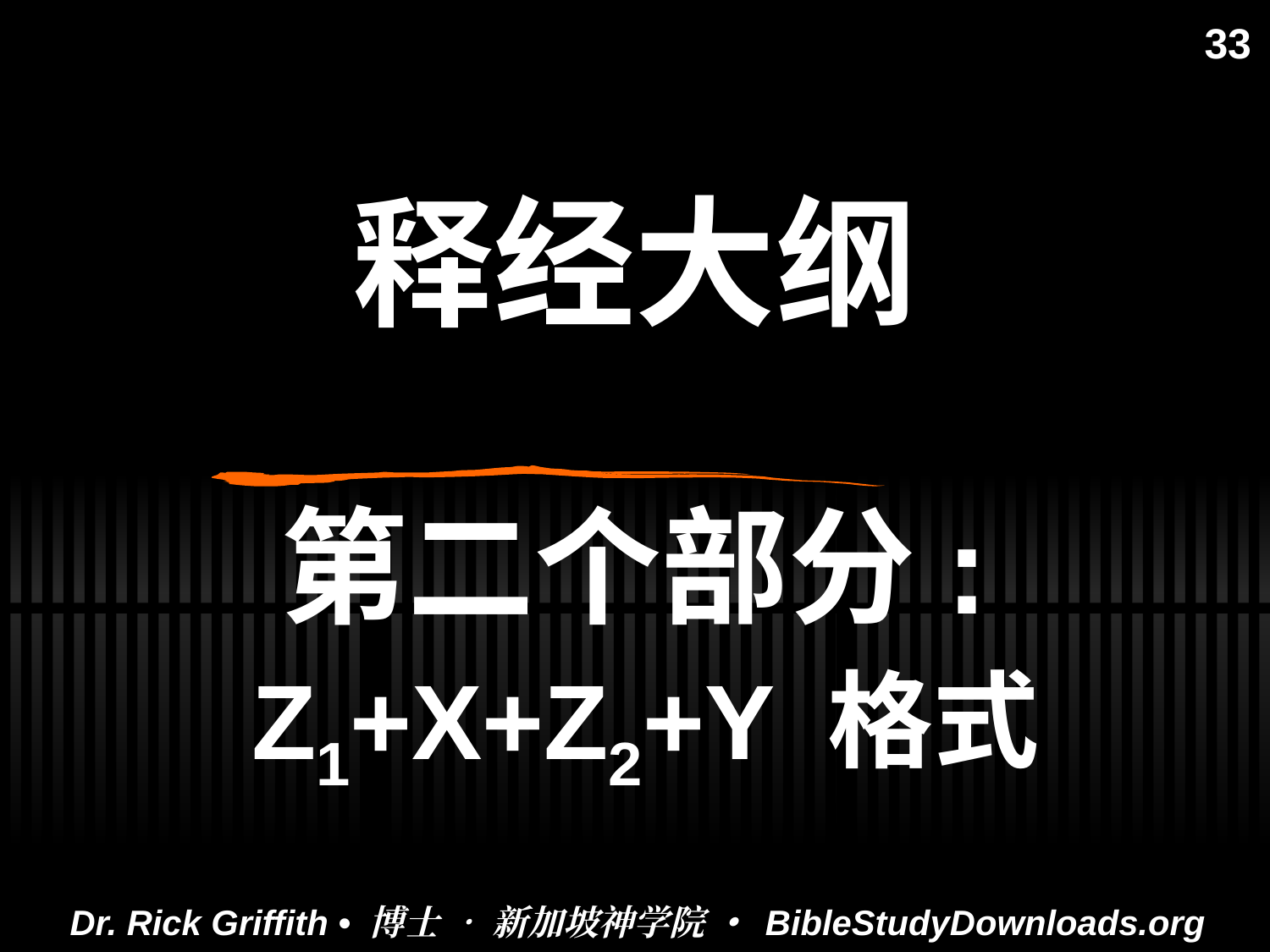

33
# 释经大纲
第二个部分:
Z1+X+Z2+Y 格式
Dr. Rick Griffith • 博士 • 新加坡神学院 • BibleStudyDownloads.org